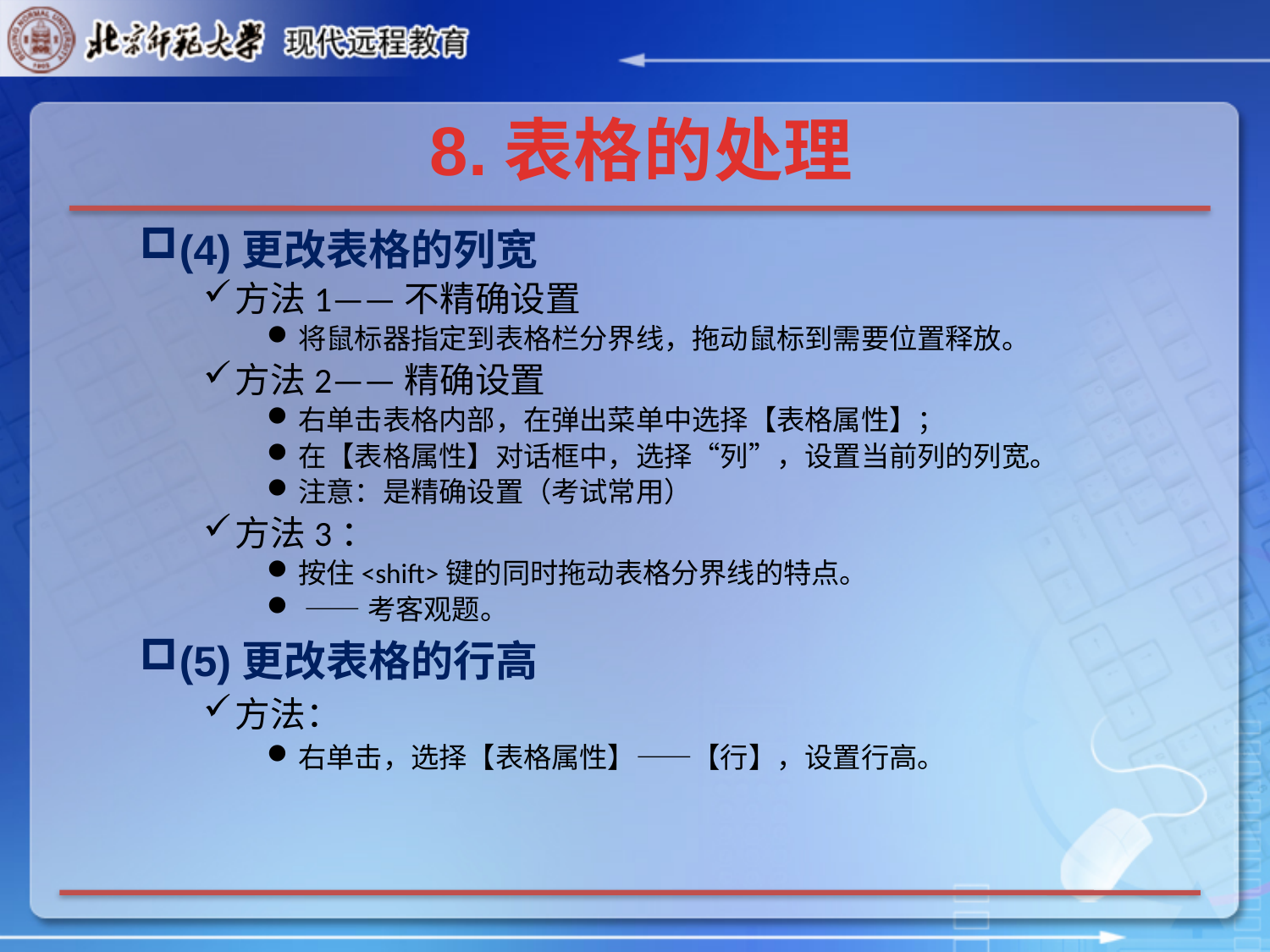

# 8.表格的处理
(4)更改表格的列宽
方法1——不精确设置
将鼠标器指定到表格栏分界线，拖动鼠标到需要位置释放。
方法2——精确设置
右单击表格内部，在弹出菜单中选择【表格属性】；
在【表格属性】对话框中，选择“列”，设置当前列的列宽。
注意：是精确设置（考试常用）
方法3：
按住<shift>键的同时拖动表格分界线的特点。
 ——考客观题。
(5)更改表格的行高
方法：
右单击，选择【表格属性】——【行】，设置行高。